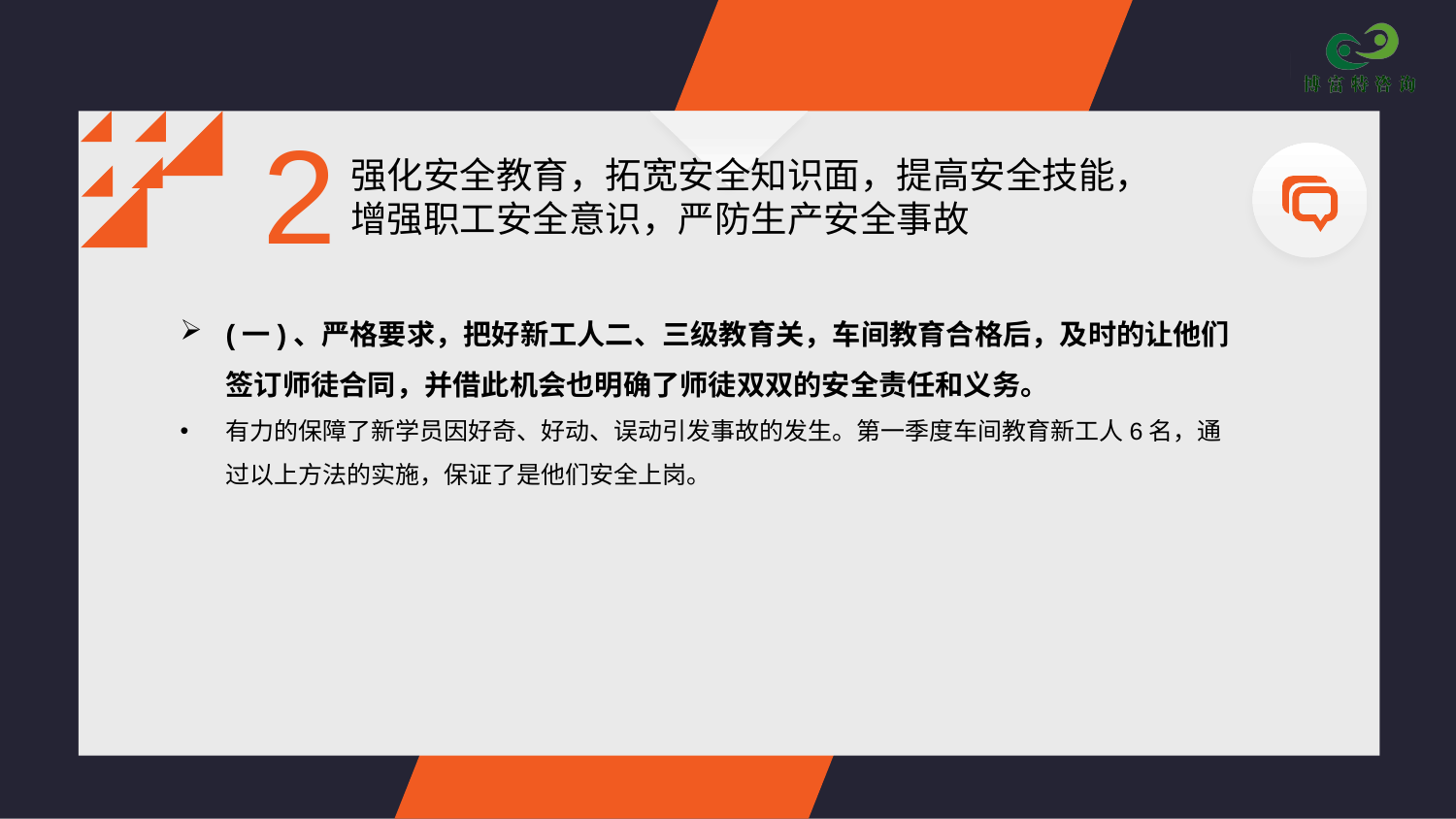

2

强化安全教育，拓宽安全知识面，提高安全技能，增强职工安全意识，严防生产安全事故
(一)、严格要求，把好新工人二、三级教育关，车间教育合格后，及时的让他们签订师徒合同，并借此机会也明确了师徒双双的安全责任和义务。
有力的保障了新学员因好奇、好动、误动引发事故的发生。第一季度车间教育新工人6名，通过以上方法的实施，保证了是他们安全上岗。